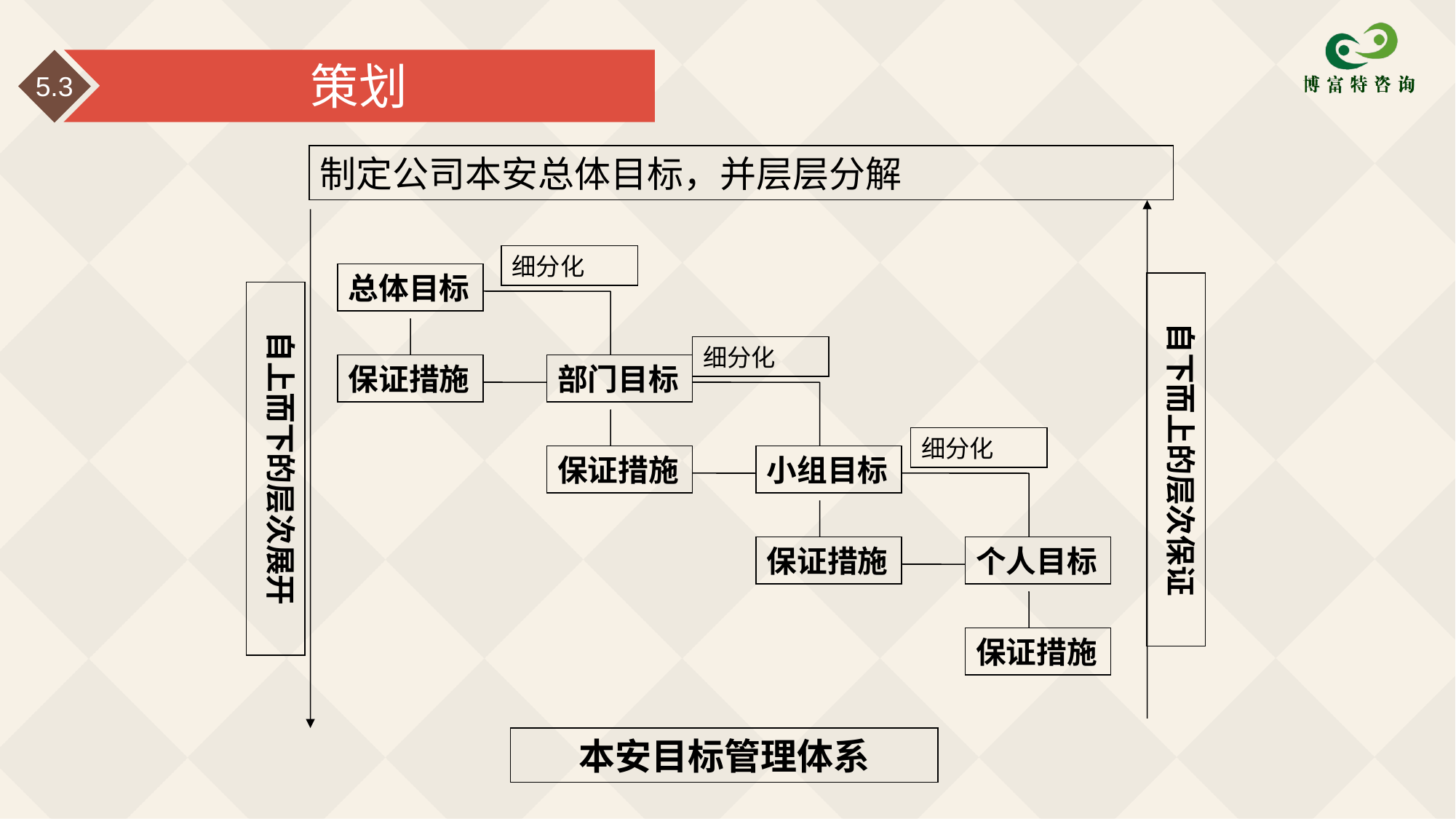

策划
5.3
制定公司本安总体目标，并层层分解

细分化
总体目标
自下而上的层次保证
自上而下的层次展开

细分化
保证措施
部门目标

细分化
保证措施
小组目标

保证措施
个人目标

保证措施
本安目标管理体系